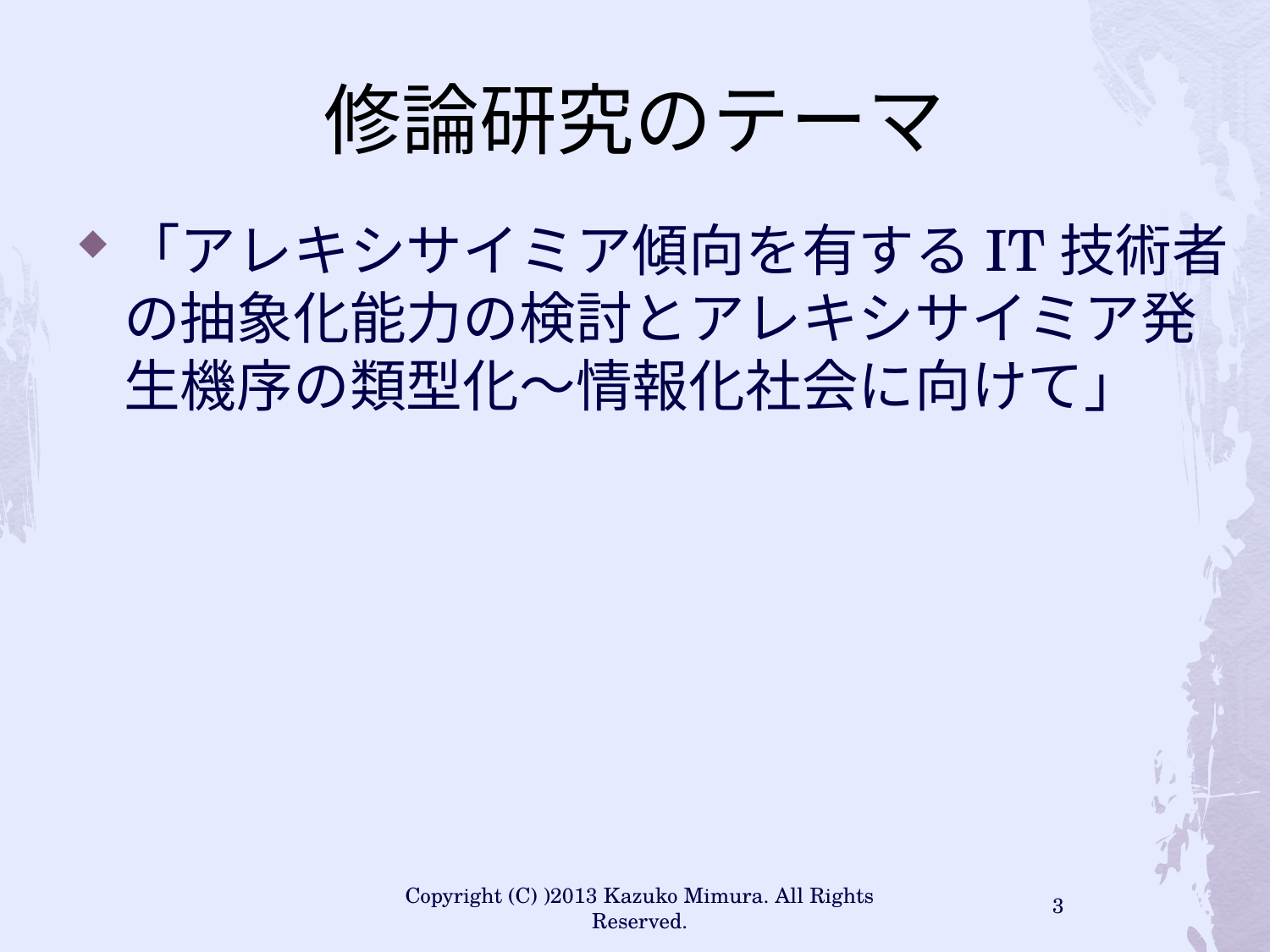

# 修論研究のテーマ
「アレキシサイミア傾向を有するIT技術者の抽象化能力の検討とアレキシサイミア発生機序の類型化～情報化社会に向けて」
Copyright (C) )2013 Kazuko Mimura. All Rights Reserved.
3